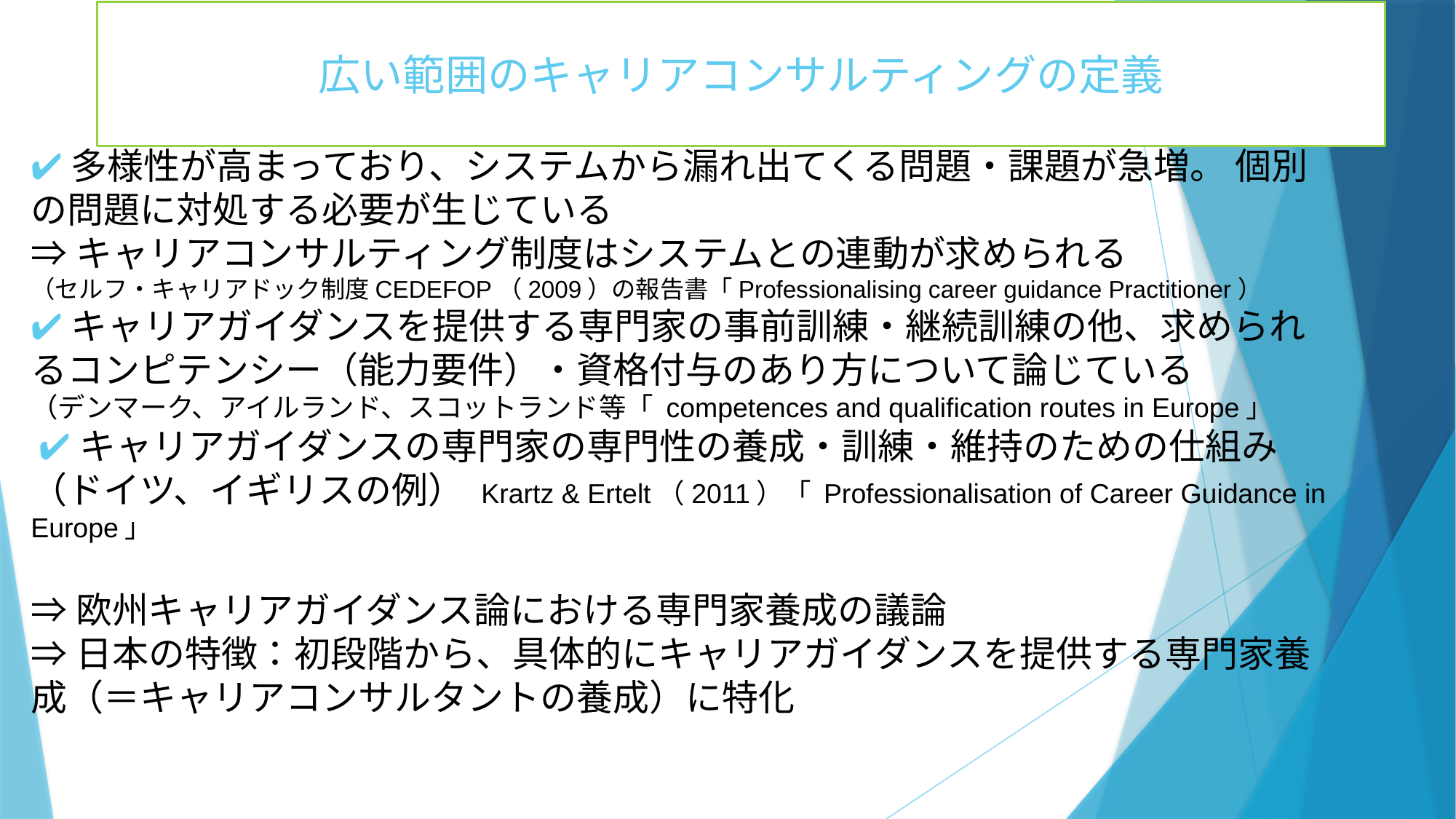

広い範囲のキャリアコンサルティングの定義

✔多様性が高まっており、システムから漏れ出てくる問題・課題が急増。 個別の問題に対処する必要が生じている
⇒キャリアコンサルティング制度はシステムとの連動が求められる
（セルフ・キャリアドック制度CEDEFOP（2009）の報告書「Professionalising career guidance Practitioner）
✔キャリアガイダンスを提供する専門家の事前訓練・継続訓練の他、求められるコンピテンシー（能力要件）・資格付与のあり方について論じている
（デンマーク、アイルランド、スコットランド等「 competences and qualification routes in Europe」
 ✔キャリアガイダンスの専門家の専門性の養成・訓練・維持のための仕組み
（ドイツ、イギリスの例） Krartz & Ertelt（2011）「 Professionalisation of Career Guidance in Europe」

⇒欧州キャリアガイダンス論における専門家養成の議論
⇒日本の特徴：初段階から、具体的にキャリアガイダンスを提供する専門家養成（＝キャリアコンサルタントの養成）に特化